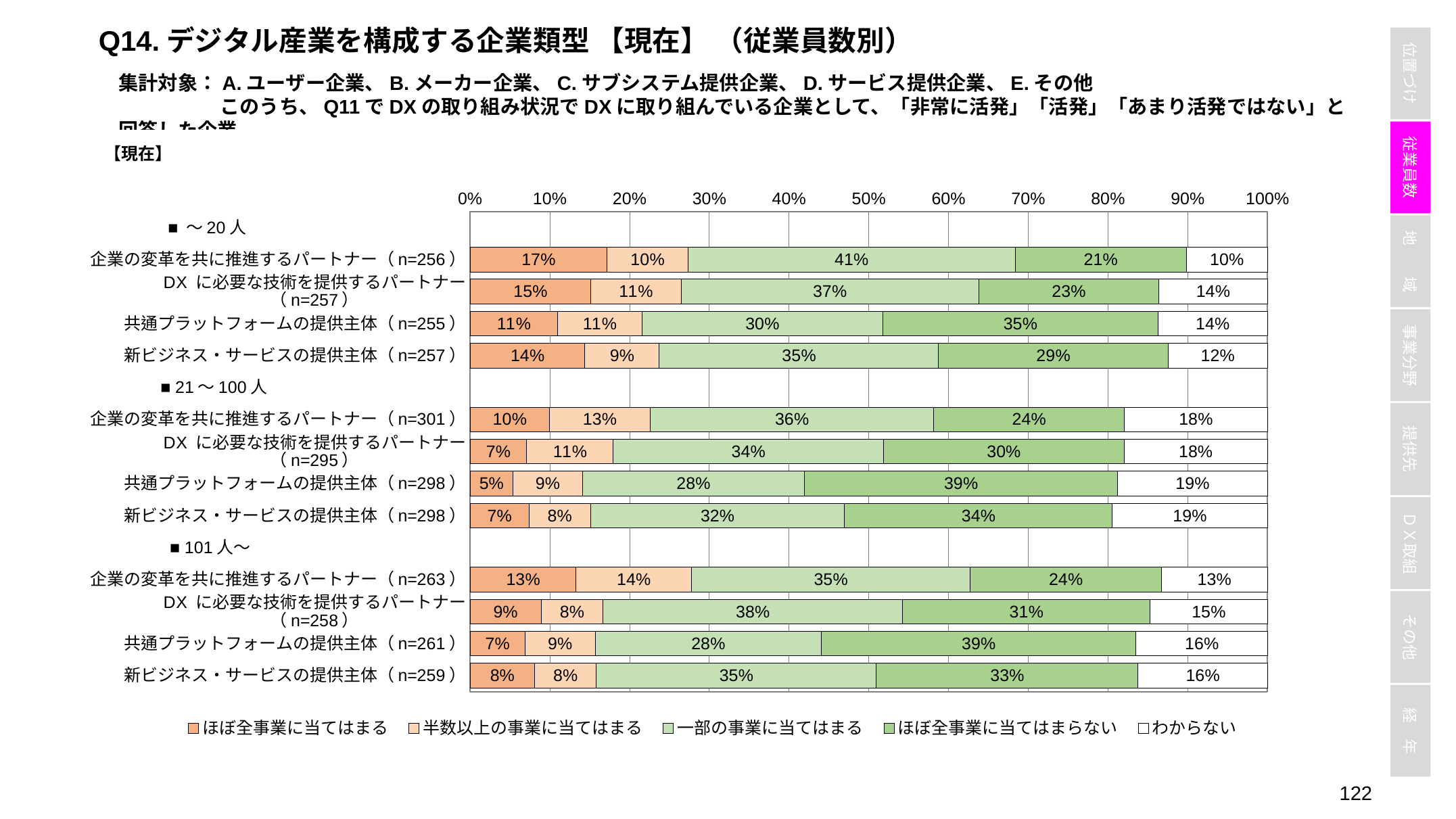

Q14.デジタル産業を構成する企業類型 【現在】 （従業員数別）
集計対象：A.ユーザー企業、B.メーカー企業、C.サブシステム提供企業、D.サービス提供企業、E.その他
	このうち、Q11でDXの取り組み状況でDXに取り組んでいる企業として、「非常に活発」「活発」「あまり活発ではない」と回答した企業

### Chart

| Category | ほぼ全事業に当てはまる | 半数以上の事業に当てはまる | 一部の事業に当てはまる | ほぼ全事業に当てはまらない | わからない |
|---|---|---|---|---|---|
| ■ ～20人                                                     | None | None | None | None | None |
| 企業の変革を共に推進するパートナー（n=256） | 0.171875 | 0.1015625 | 0.41015625 | 0.21484375 | 0.1015625 |
| DX に必要な技術を提供するパートナー（n=257） | 0.1517509727626459 | 0.11284046692607004 | 0.3735408560311284 | 0.22568093385214008 | 0.13618677042801555 |
| 共通プラットフォームの提供主体（n=255） | 0.10980392156862745 | 0.10588235294117647 | 0.30196078431372547 | 0.34509803921568627 | 0.13725490196078433 |
| 新ビジネス・サービスの提供主体（n=257） | 0.14396887159533073 | 0.0933852140077821 | 0.35019455252918286 | 0.28793774319066145 | 0.1245136186770428 |
| ■ 21～100人                                                | None | None | None | None | None |
| 企業の変革を共に推進するパートナー（n=301） | 0.09966777408637874 | 0.12624584717607973 | 0.3554817275747508 | 0.23920265780730898 | 0.17940199335548174 |
| DX に必要な技術を提供するパートナー（n=295） | 0.0711864406779661 | 0.10847457627118644 | 0.3389830508474576 | 0.3016949152542373 | 0.17966101694915254 |
| 共通プラットフォームの提供主体（n=298） | 0.053691275167785234 | 0.087248322147651 | 0.2785234899328859 | 0.3926174496644295 | 0.18791946308724833 |
| 新ビジネス・サービスの提供主体（n=298） | 0.0738255033557047 | 0.07718120805369127 | 0.3187919463087248 | 0.33557046979865773 | 0.19463087248322147 |
| ■ 101人～                                                    | None | None | None | None | None |
| 企業の変革を共に推進するパートナー（n=263） | 0.13307984790874525 | 0.1444866920152091 | 0.34980988593155893 | 0.23954372623574144 | 0.13307984790874525 |
| DX に必要な技術を提供するパートナー（n=258） | 0.08914728682170543 | 0.07751937984496124 | 0.375968992248062 | 0.31007751937984496 | 0.14728682170542637 |
| 共通プラットフォームの提供主体（n=261） | 0.06896551724137931 | 0.08812260536398467 | 0.2835249042145594 | 0.3946360153256705 | 0.16475095785440613 |
| 新ビジネス・サービスの提供主体（n=259） | 0.08108108108108109 | 0.07722007722007722 | 0.35135135135135137 | 0.3281853281853282 | 0.16216216216216217 |
122